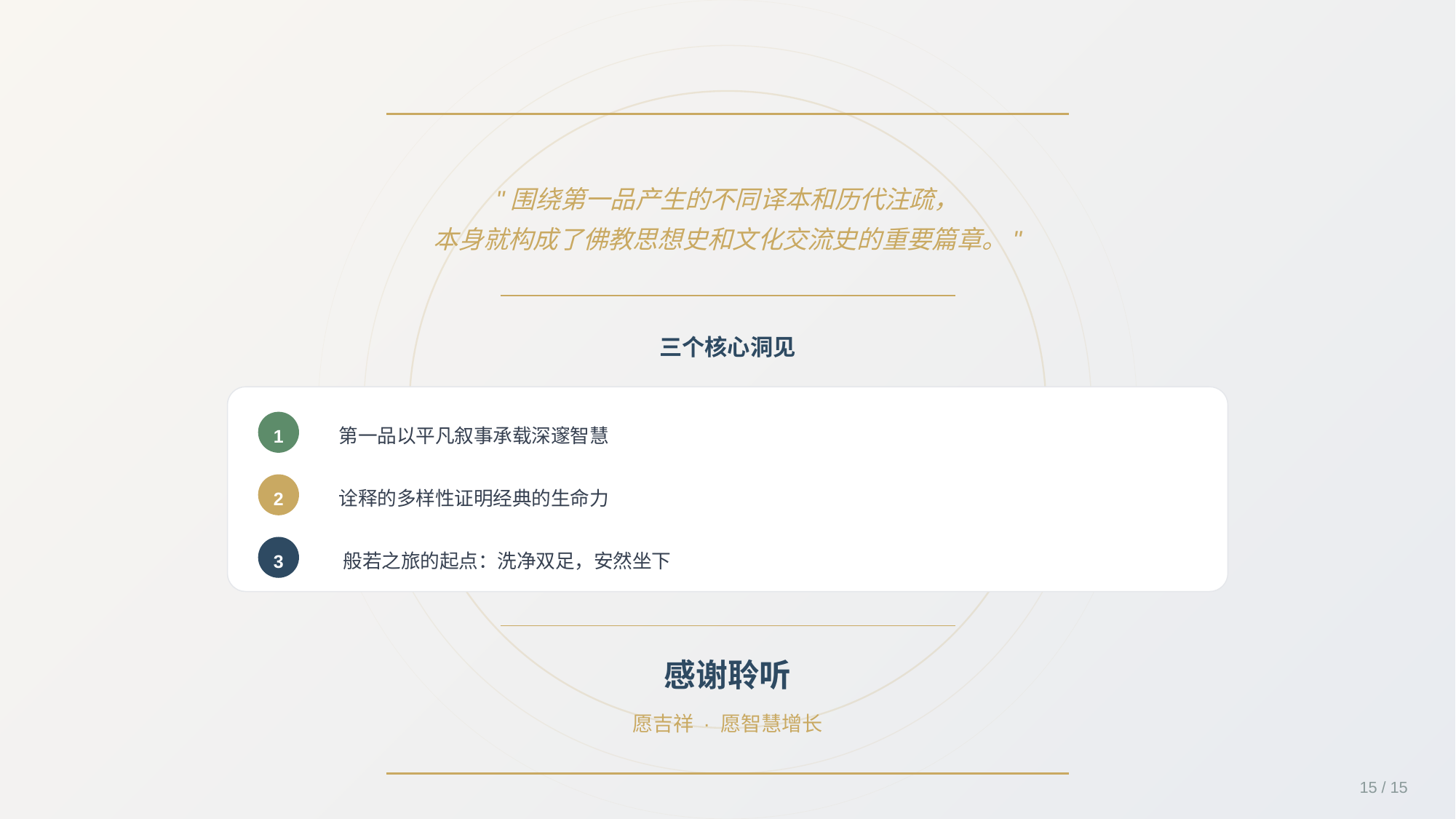

"围绕第一品产生的不同译本和历代注疏，
本身就构成了佛教思想史和文化交流史的重要篇章。"

三个核心洞见

第一品以平凡叙事承载深邃智慧
1

诠释的多样性证明经典的生命力
2

般若之旅的起点：洗净双足，安然坐下
3

感谢聆听
愿吉祥 · 愿智慧增长

15 / 15